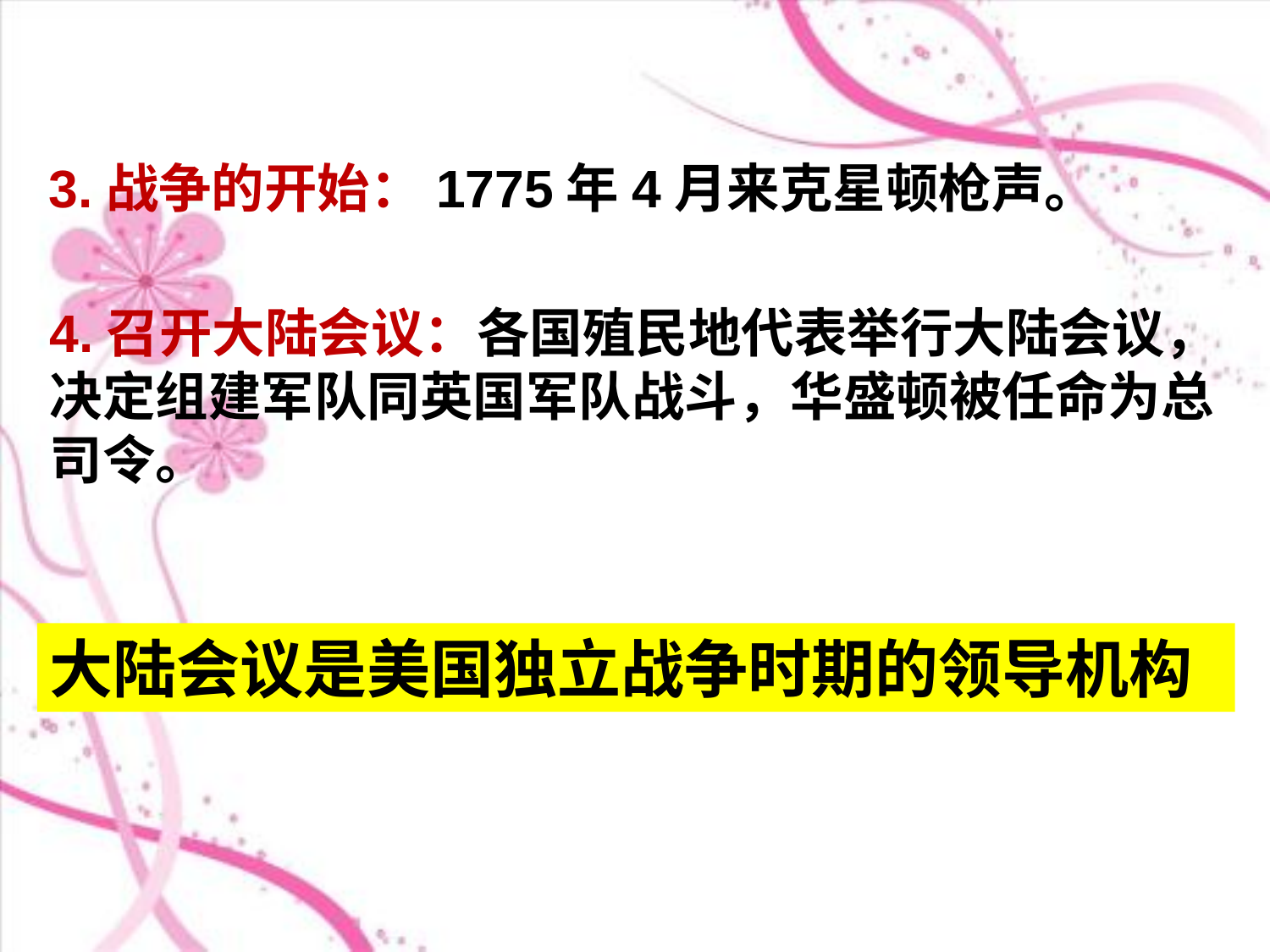

3.战争的开始：1775年4月来克星顿枪声。
4.召开大陆会议：各国殖民地代表举行大陆会议，决定组建军队同英国军队战斗，华盛顿被任命为总司令。
大陆会议是美国独立战争时期的领导机构